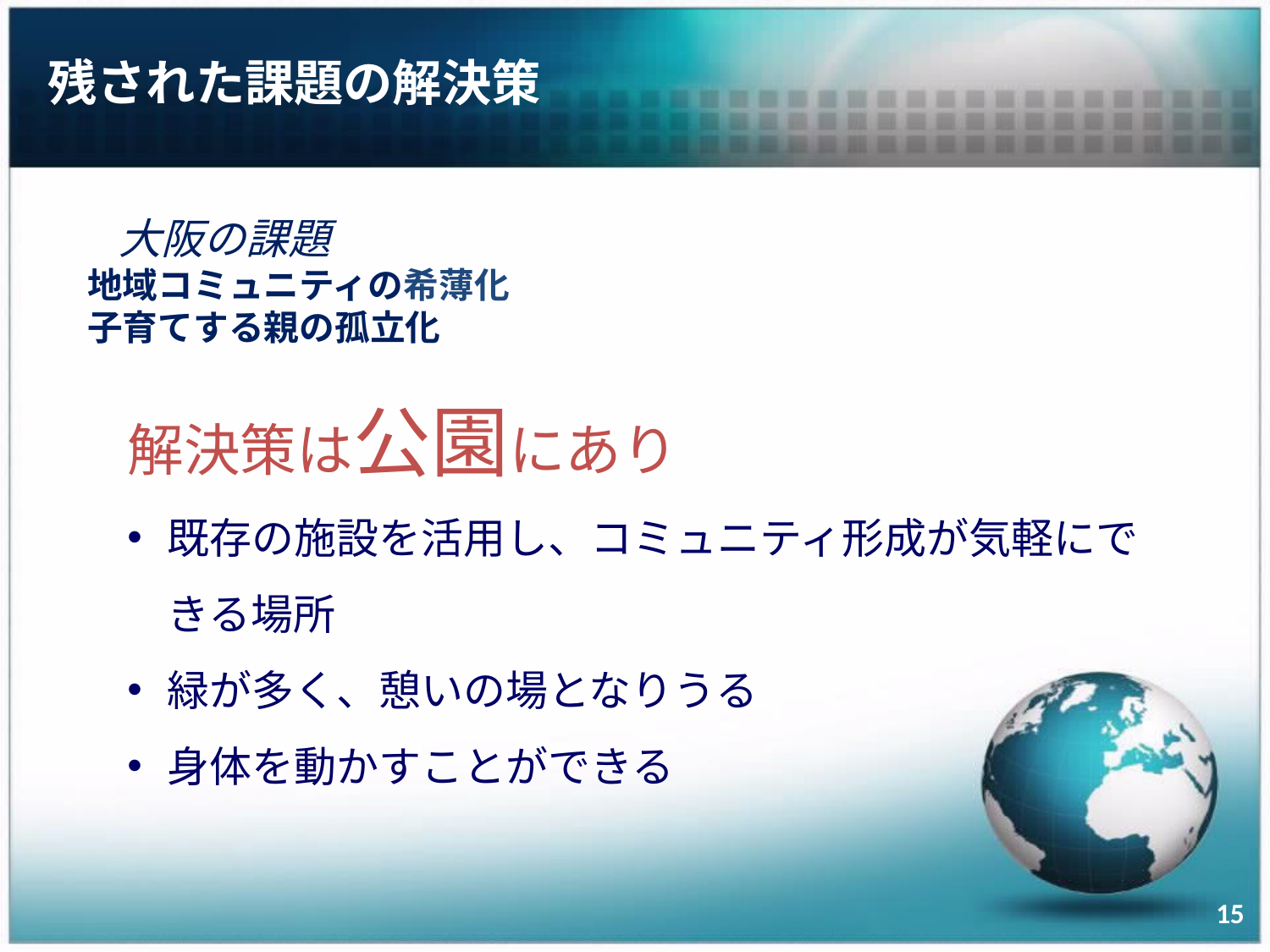

# 残された課題の解決策
大阪の課題
地域コミュニティの希薄化
子育てする親の孤立化
解決策は公園にあり
既存の施設を活用し、コミュニティ形成が気軽にできる場所
緑が多く、憩いの場となりうる
身体を動かすことができる

15